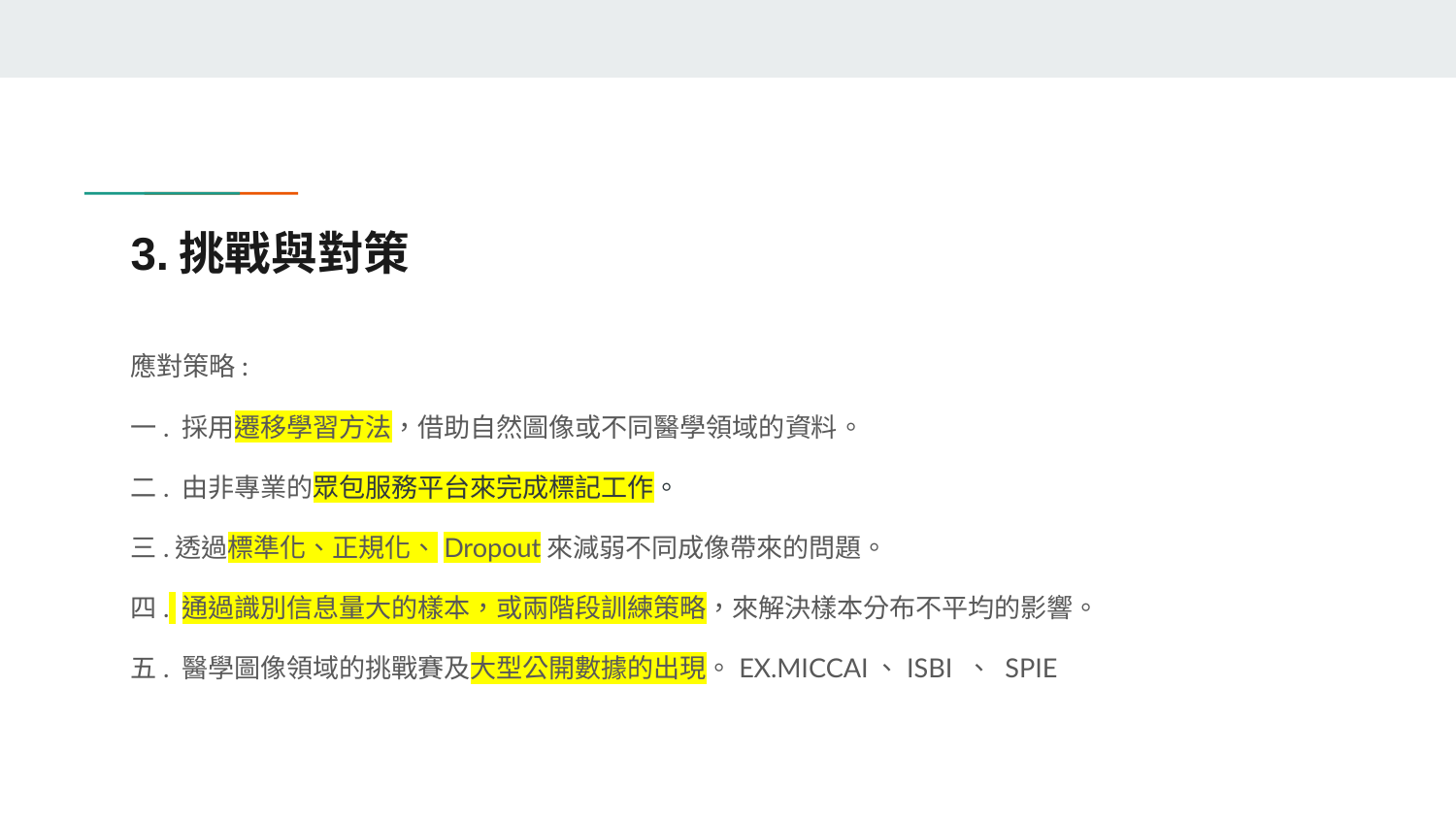

# 3.挑戰與對策
應對策略:
一. 採用遷移學習方法，借助自然圖像或不同醫學領域的資料。
二. 由非專業的眾包服務平台來完成標記工作。
三.透過標準化、正規化、Dropout來減弱不同成像帶來的問題。
四. 通過識別信息量大的樣本，或兩階段訓練策略，來解決樣本分布不平均的影響。
五. 醫學圖像領域的挑戰賽及大型公開數據的出現。EX.MICCAI、ISBI 、 SPIE